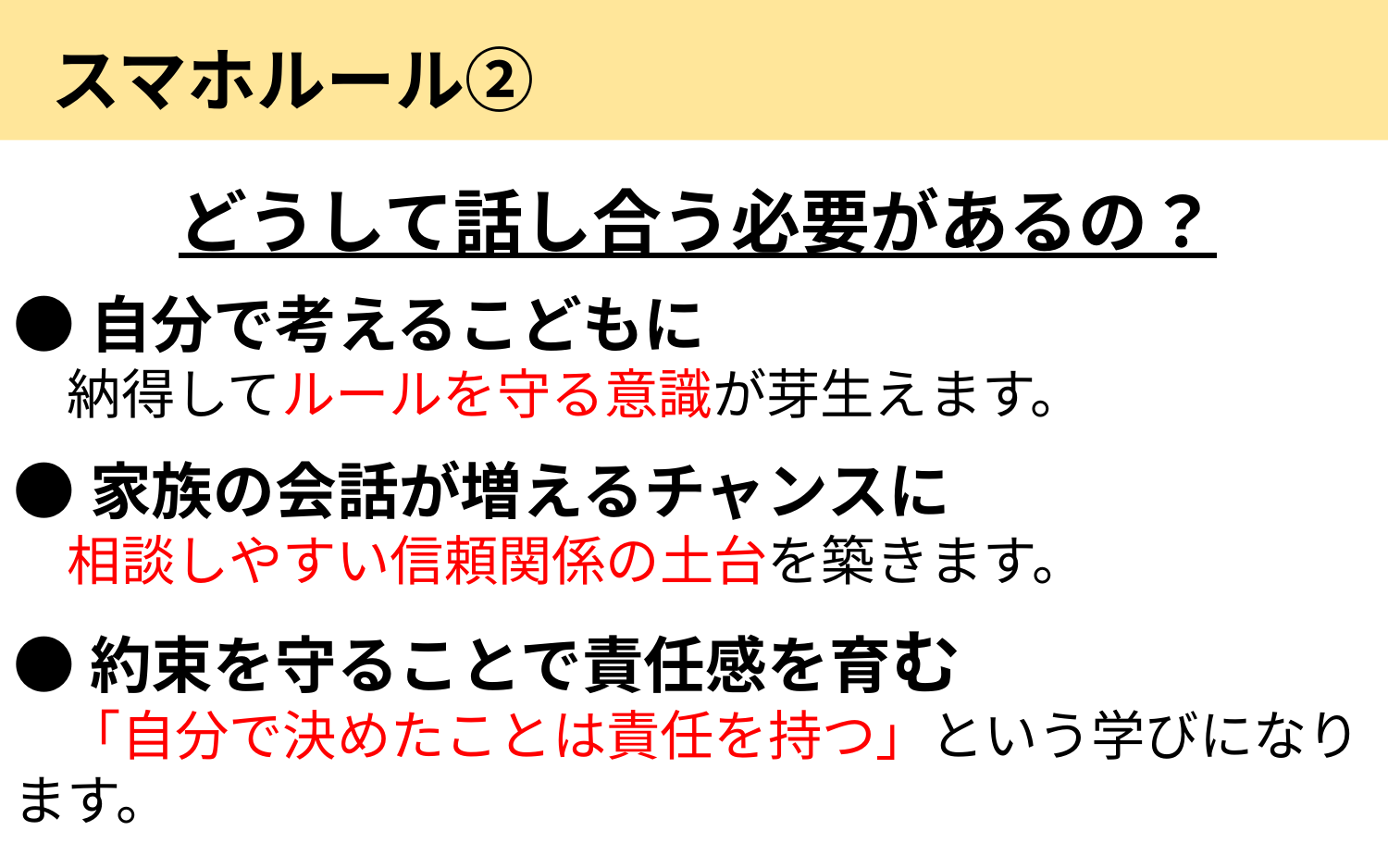

スマホルール②
どうして話し合う必要があるの？
●自分で考えるこどもに
　納得してルールを守る意識が芽生えます。

●家族の会話が増えるチャンスに
　相談しやすい信頼関係の土台を築きます。

●約束を守ることで責任感を育む
　「自分で決めたことは責任を持つ」という学びになります。